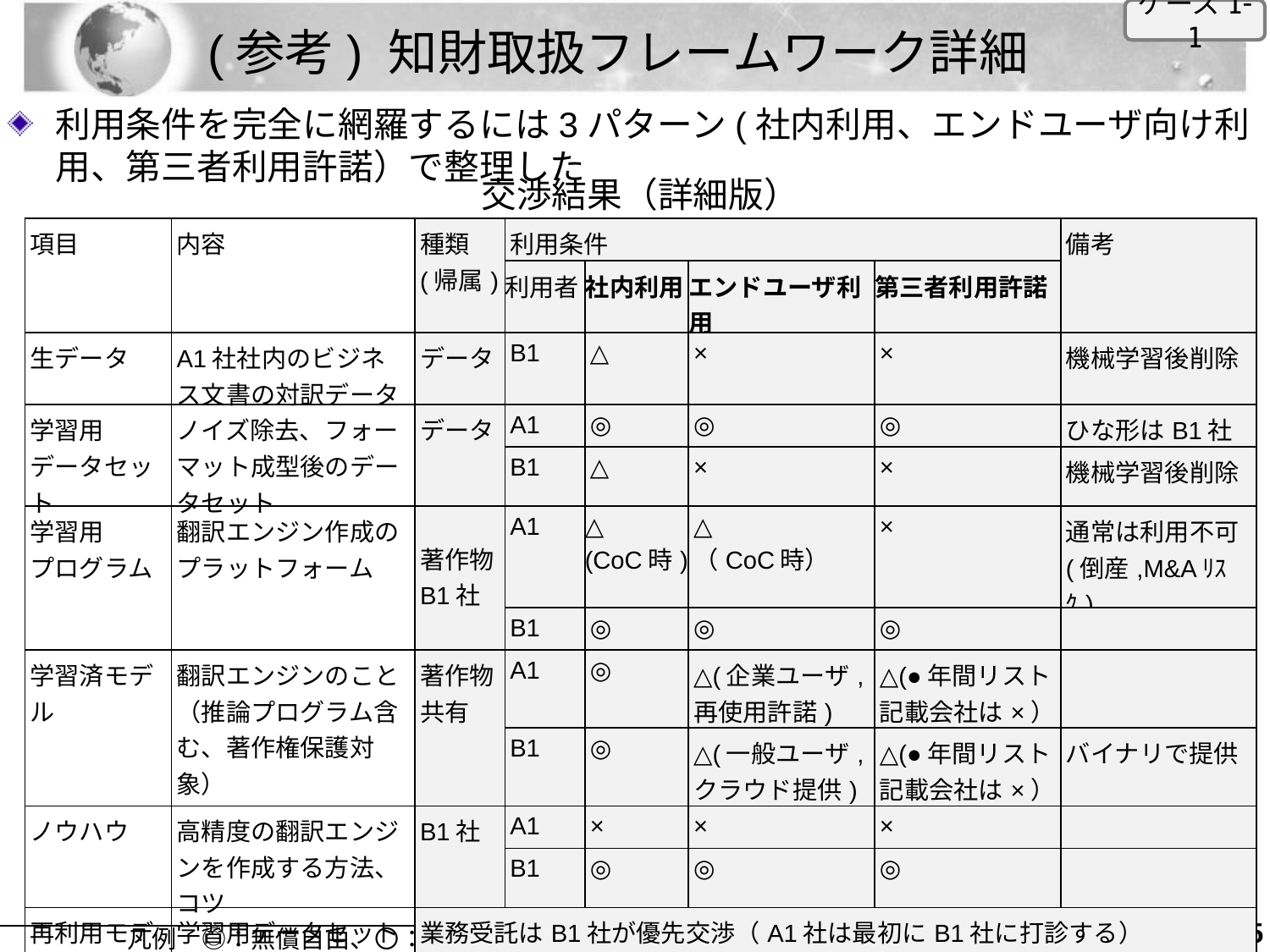

ケース1-1
# (参考) 知財取扱フレームワーク詳細
利用条件を完全に網羅するには3パターン(社内利用、エンドユーザ向け利用、第三者利用許諾）で整理した
交渉結果（詳細版）
| 項目 | 内容 | 種類 (帰属) | 利用条件 |  |  |  | 備考 |
| --- | --- | --- | --- | --- | --- | --- | --- |
|  |  |  | 利用者 | 社内利用 | エンドユーザ利用 | 第三者利用許諾 |  |
| 生データ | A1社社内のビジネス文書の対訳データ | データ | B1 | △ | × | × | 機械学習後削除 |
| 学習用 データセット | ノイズ除去、フォーマット成型後のデータセット | データ | A1 | ◎ | ◎ | ◎ | ひな形はB1社 |
|  |  |  | B1 | △ | × | × | 機械学習後削除 |
| 学習用 プログラム | 翻訳エンジン作成の プラットフォーム | 著作物B1社 | A1 | △ (CoC時) | △ （CoC時） | × | 通常は利用不可 (倒産,M&Aﾘｽｸ) |
|  |  |  | B1 | ◎ | ◎ | ◎ |  |
| 学習済モデル | 翻訳エンジンのこと （推論プログラム含む、著作権保護対象） | 著作物 共有 | A1 | ◎ | △(企業ユーザ, 再使用許諾) | △(●年間リスト記載会社は×） |  |
|  |  |  | B1 | ◎ | △(一般ユーザ, クラウド提供) | △(●年間リスト記載会社は×） | バイナリで提供 |
| ノウハウ | 高精度の翻訳エンジンを作成する方法、コツ | B1社 | A1 | × | × | × |  |
|  |  |  | B1 | ◎ | ◎ | ◎ |  |
| 再利用モデル | 学習用データセットの更新版を追加学習して得られた翻訳エンジン | 業務受託はB1社が優先交渉（A1社は最初にB1社に打診する） 詳細は別途協議 |  |  |  |  |  |
35
凡例　◎：無償自由、〇：自由実施、△：制約有、×：利用不可